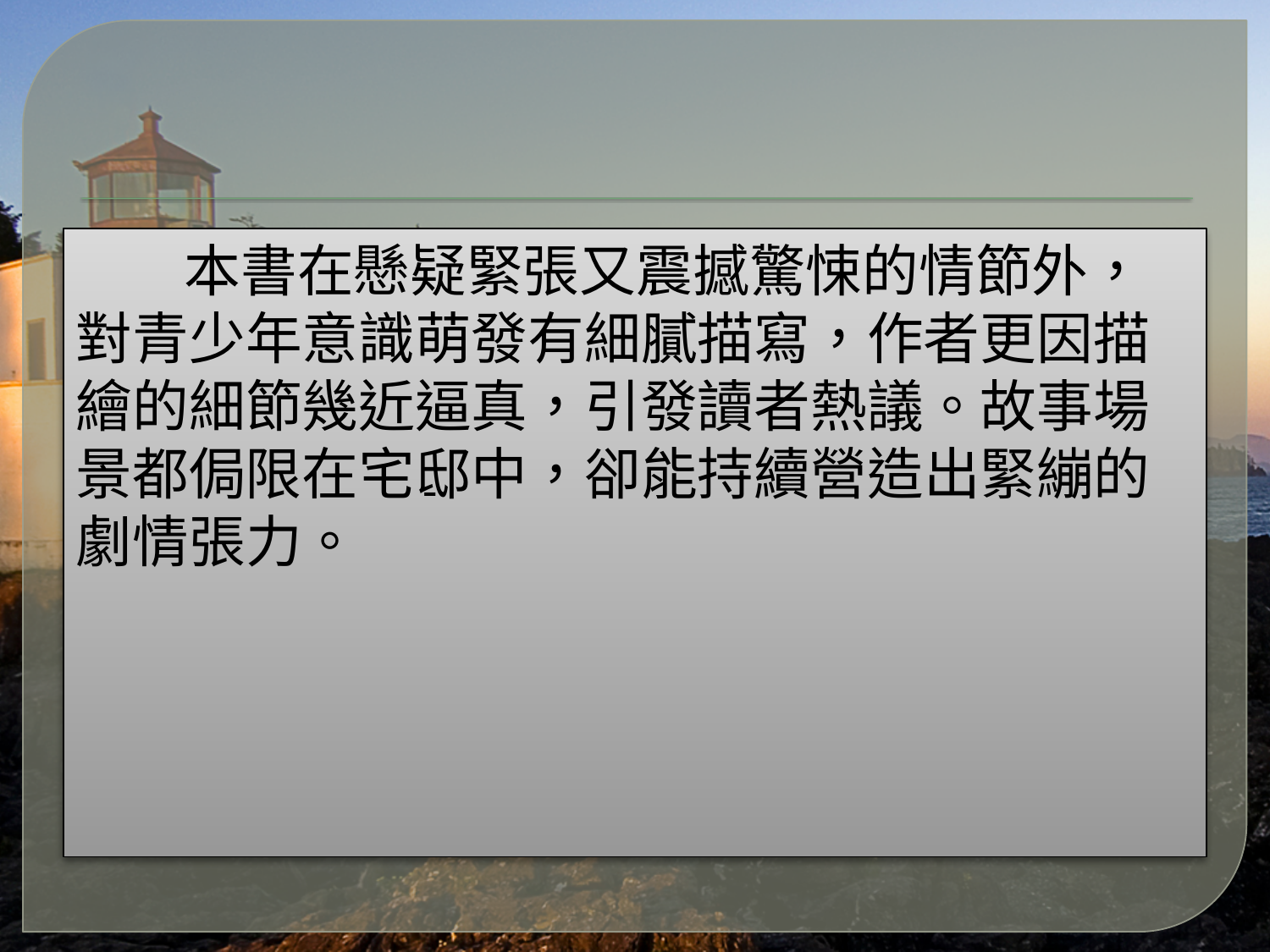

#
   　本書在懸疑緊張又震撼驚悚的情節外，對青少年意識萌發有細膩描寫，作者更因描繪的細節幾近逼真，引發讀者熱議。故事場景都侷限在宅邸中，卻能持續營造出緊繃的劇情張力。